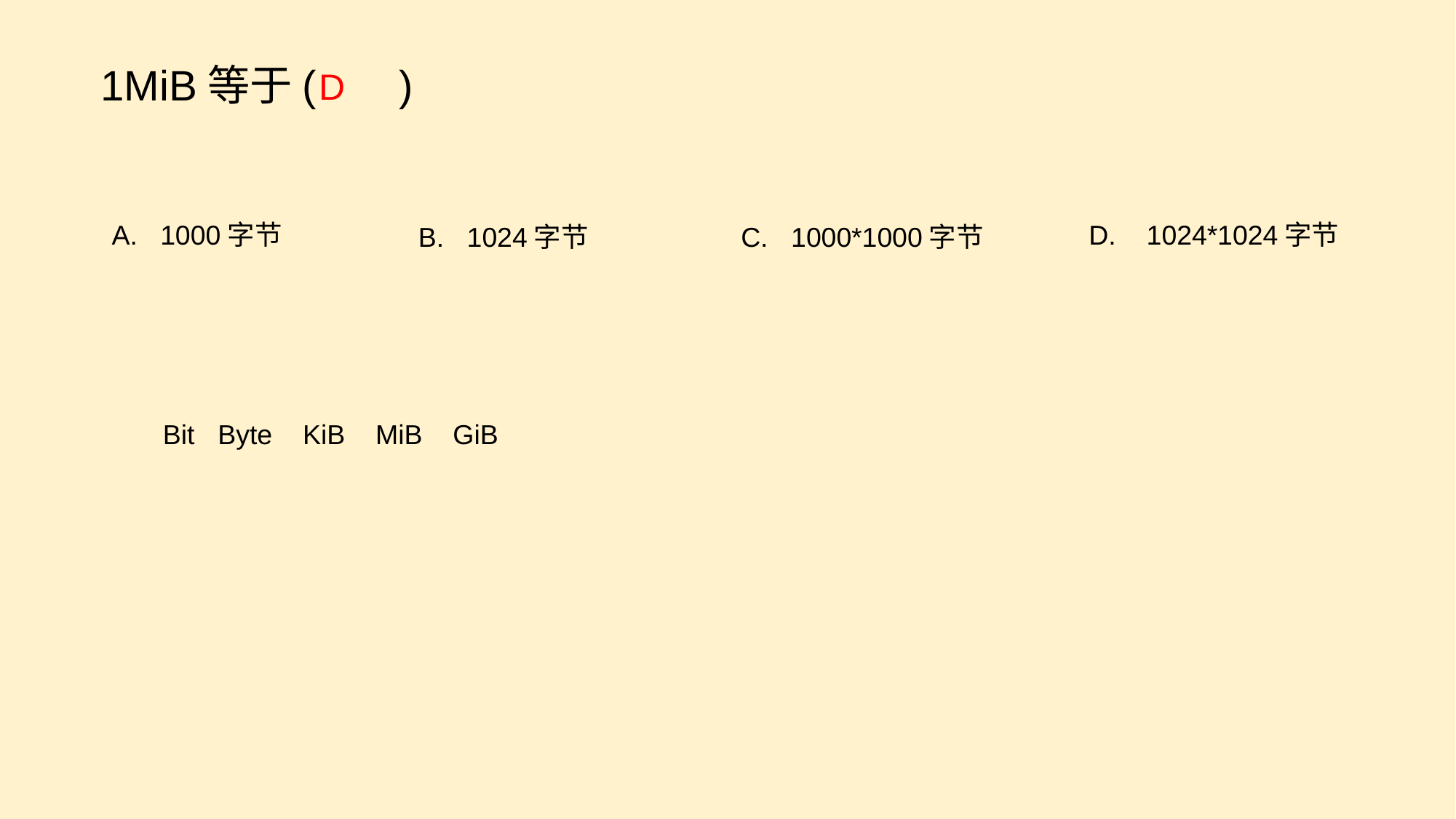

1MiB等于(       )
D
A.   1000字节
D.    1024*1024字节
C.   1000*1000字节
B.   1024字节
Bit   Byte    KiB    MiB    GiB